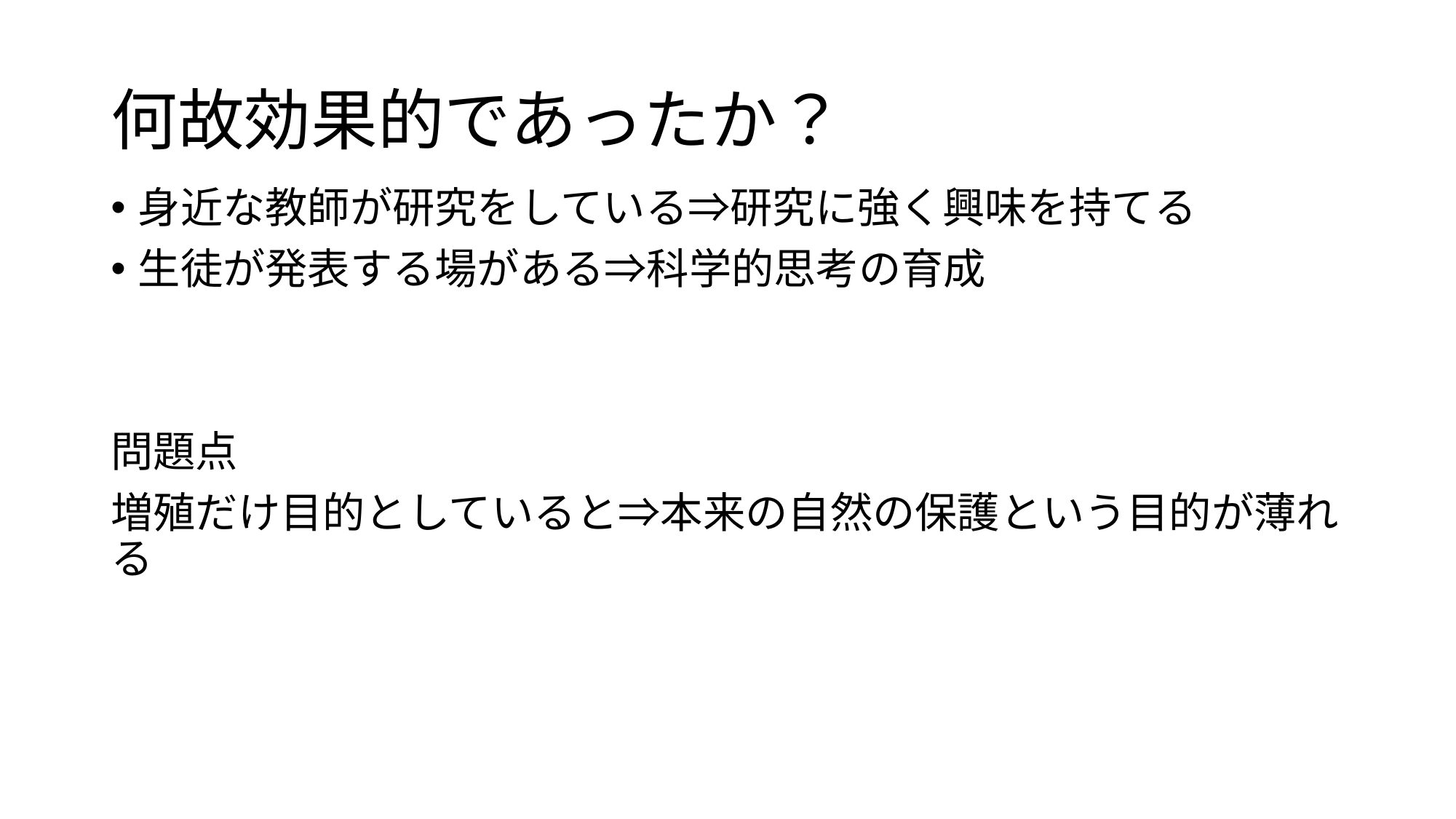

# 何故効果的であったか？
身近な教師が研究をしている⇒研究に強く興味を持てる
生徒が発表する場がある⇒科学的思考の育成

問題点
増殖だけ目的としていると⇒本来の自然の保護という目的が薄れる